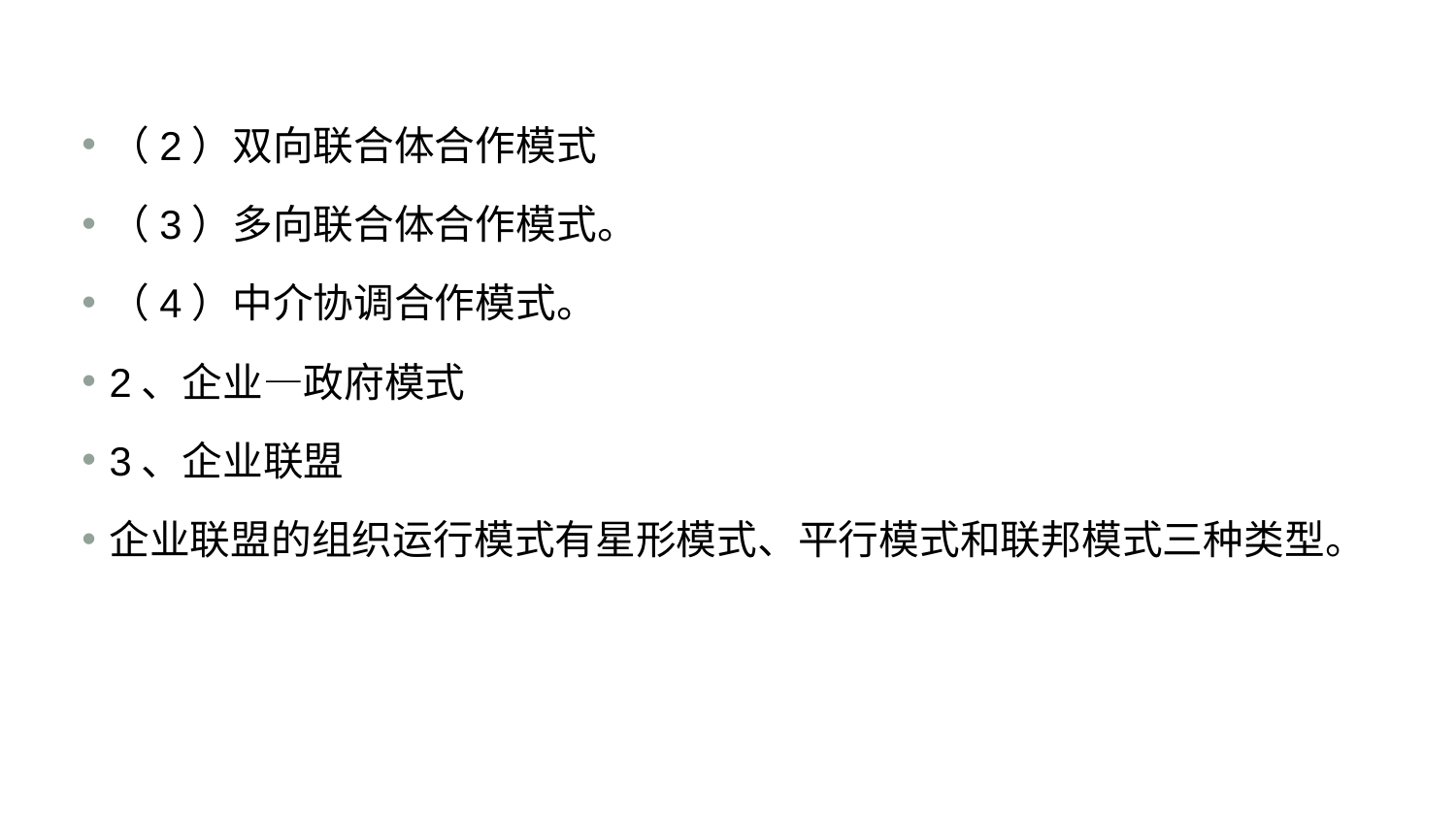

#
（2）双向联合体合作模式
（3）多向联合体合作模式。
（4）中介协调合作模式。
2、企业—政府模式
3、企业联盟
企业联盟的组织运行模式有星形模式、平行模式和联邦模式三种类型。